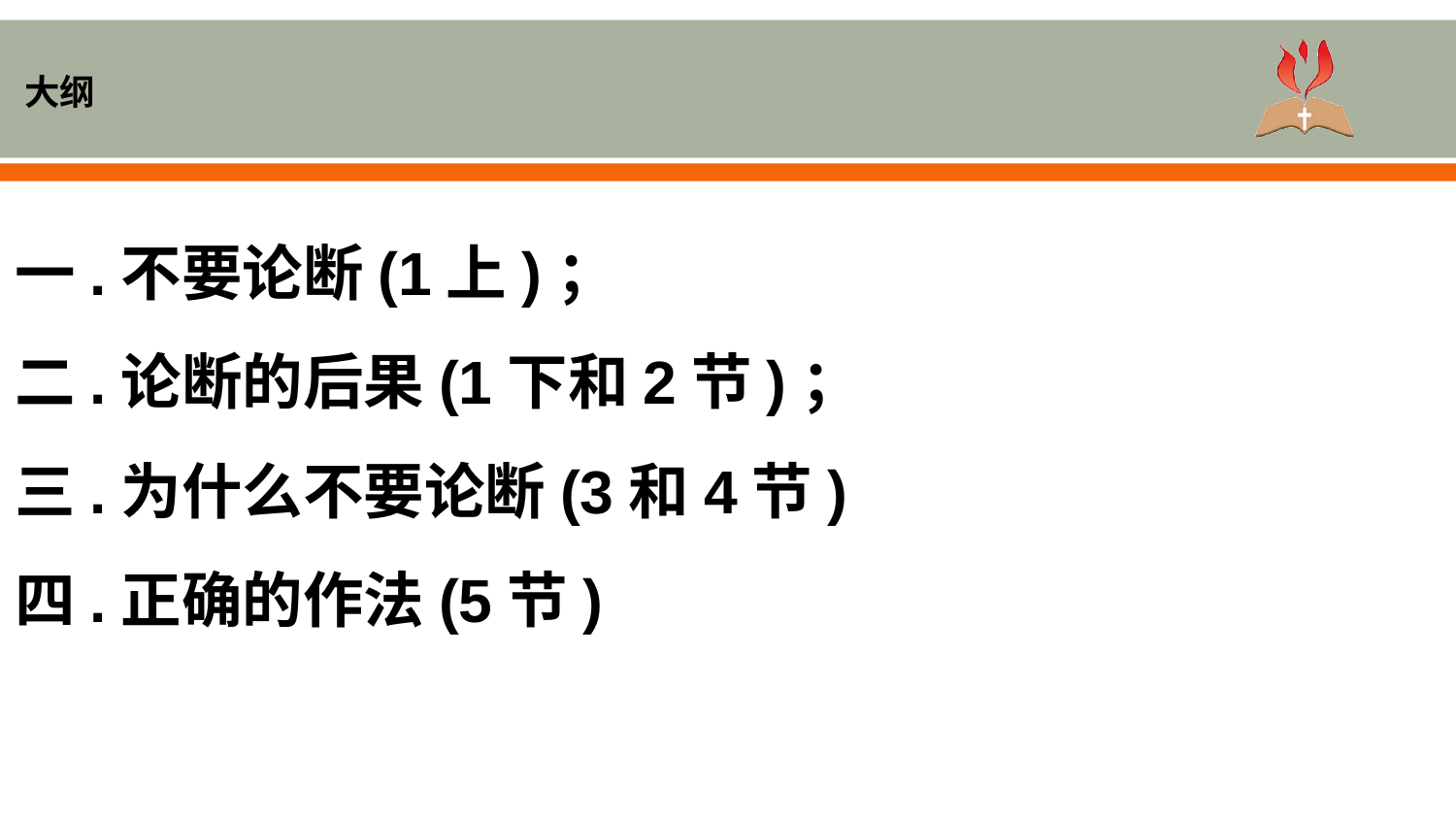

大纲
一.不要论断(1上)；
二.论断的后果(1下和2节)；
三.为什么不要论断(3和4节)
四.正确的作法(5节)